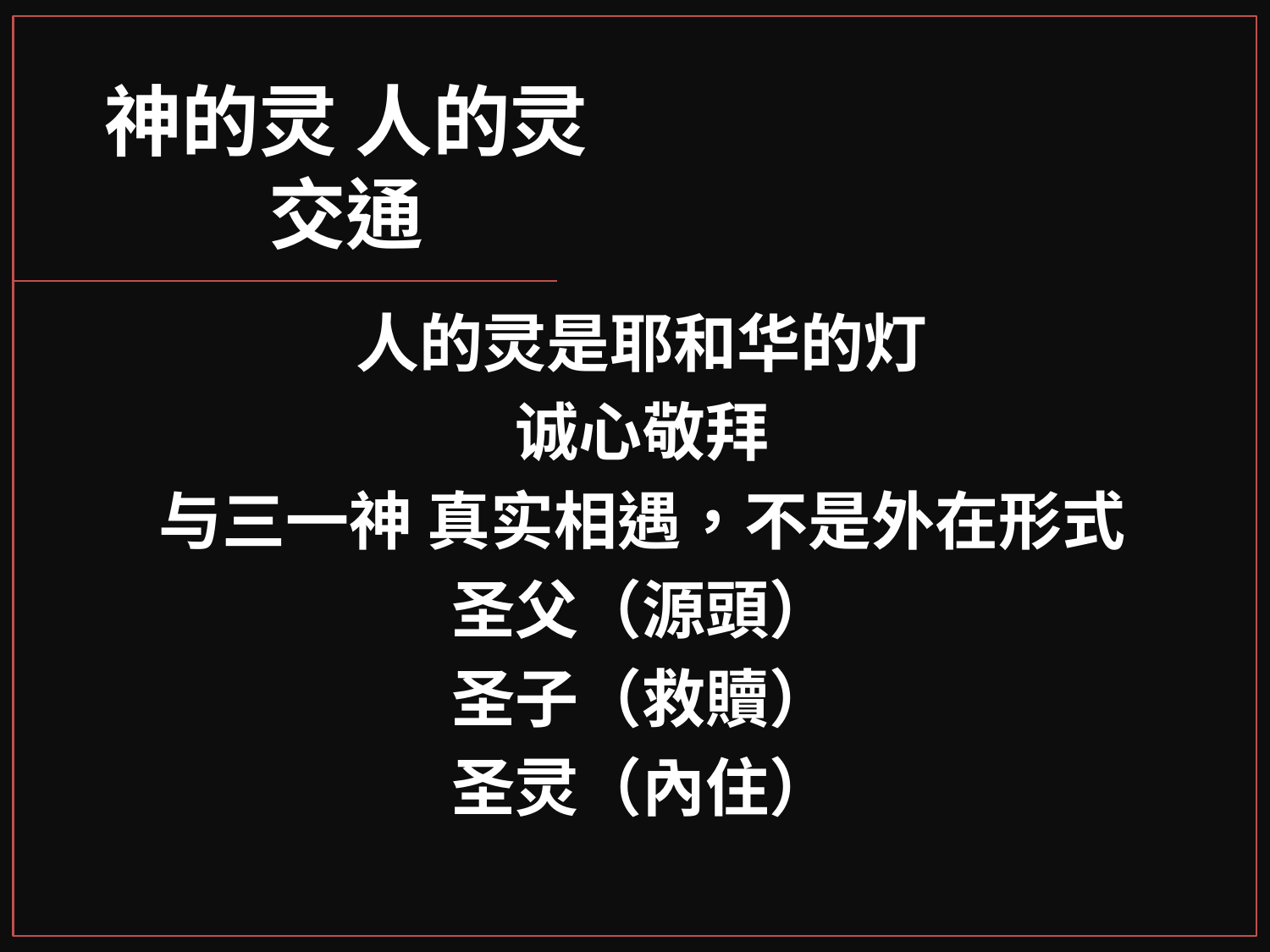

# 神的灵 人的灵 交通
人的灵是耶和华的灯
诚心敬拜
与三一神 真实相遇，不是外在形式
圣父（源頭）
圣子（救贖）
圣灵（內住）